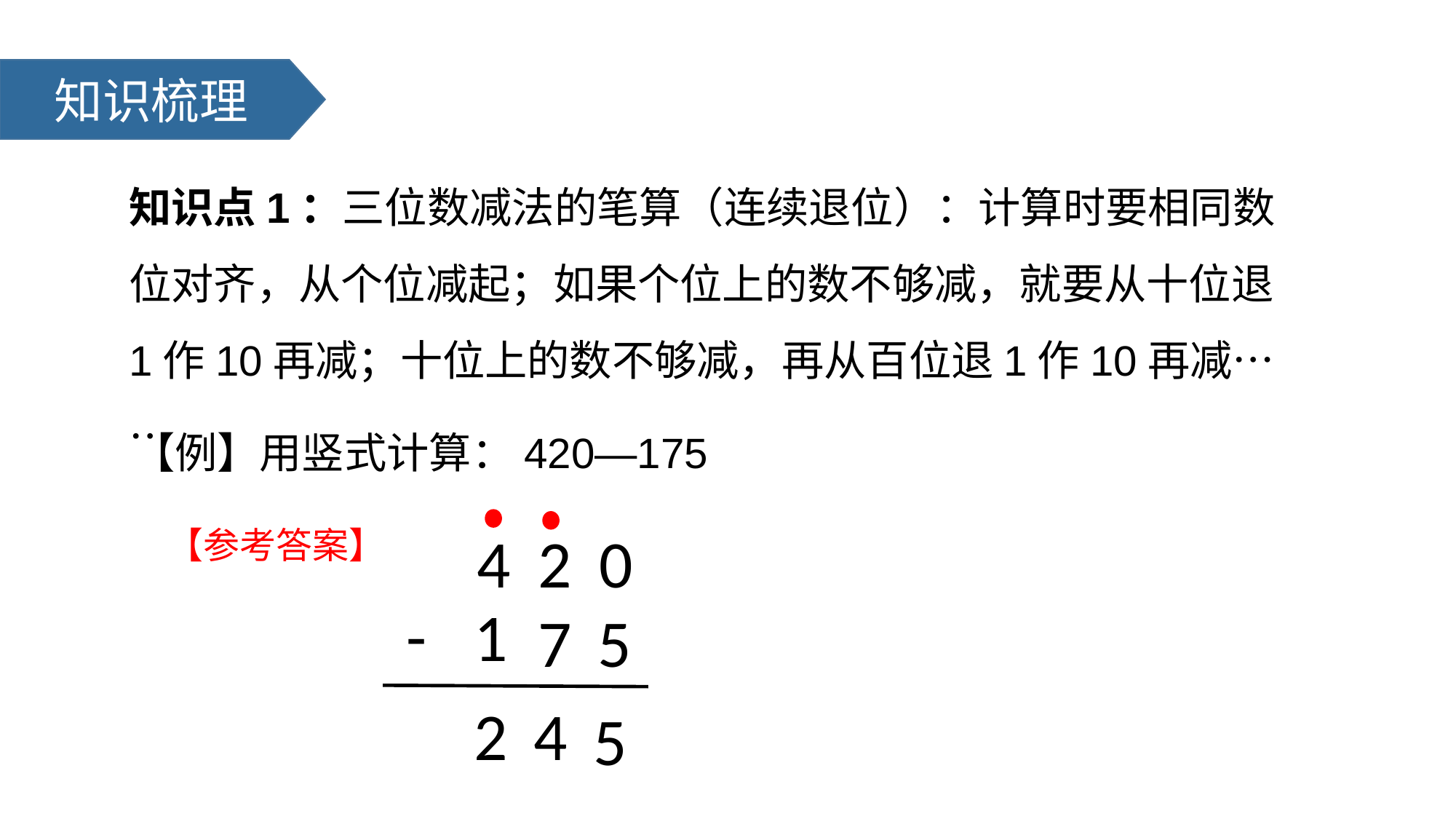

知识梳理
知识点1：三位数减法的笔算（连续退位）：计算时要相同数位对齐，从个位减起；如果个位上的数不够减，就要从十位退1作10再减；十位上的数不够减，再从百位退1作10再减……
【例】用竖式计算：420—175

4
2
0
-
1
7
5
2
4
5
【参考答案】